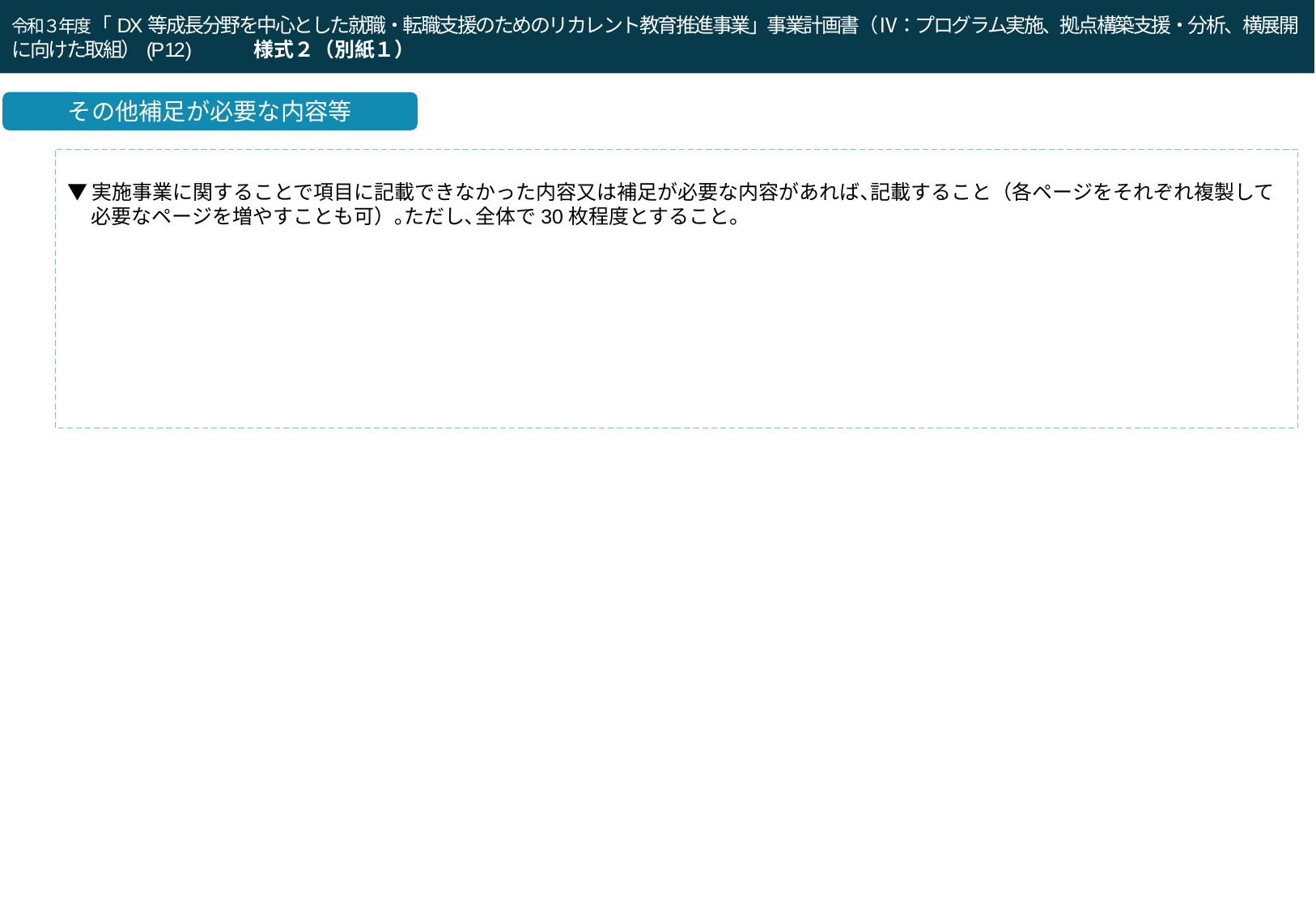

令和３年度「DX等成長分野を中心とした就職・転職支援のためのリカレント教育推進事業」事業計画書（ Ⅳ：プログラム実施、拠点構築支援・分析、横展開に向けた取組）(P12)　　　様式２（別紙１）
令和２年度「就職・転職支援のための大学リカレント教育推進事業（就職・転職支援のためのリカレント教育プログラムの開発・実施）」企画提案書（a：求職支援）(P12)
その他補足が必要な内容等

▼実施事業に関することで項目に記載できなかった内容又は補足が必要な内容があれば､記載すること（各ページをそれぞれ複製して必要なページを増やすことも可）｡ただし､全体で30枚程度とすること。